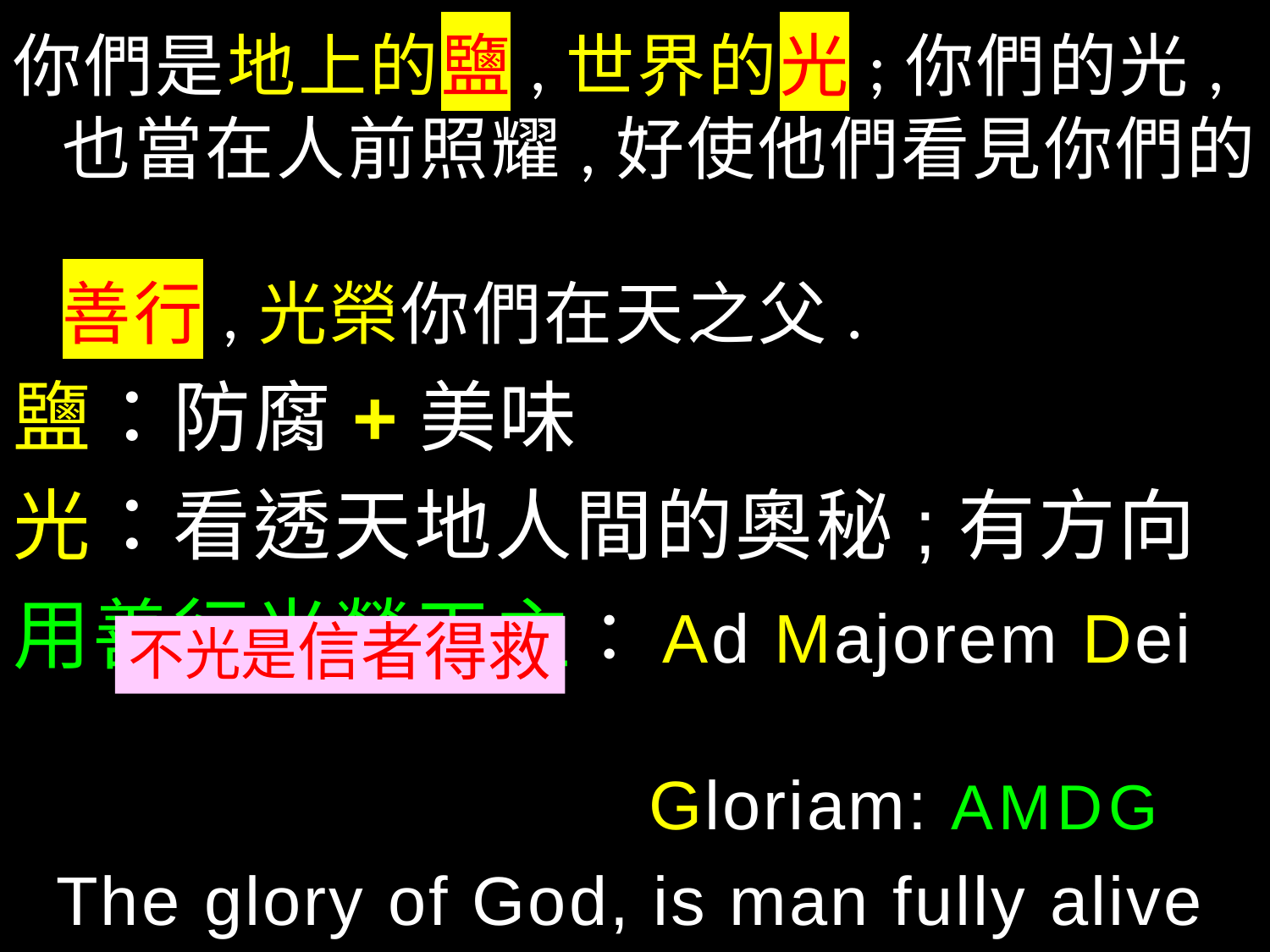

你們是地上的鹽,世界的光;你們的光,也當在人前照耀,好使他們看見你們的
善行,光榮你們在天之父.
鹽：防腐+美味
光：看透天地人間的奧秘;有方向
用善行光榮天主：Ad Majorem Dei
                           Gloriam: AMDG
  The glory of God, is man fully alive
  Gloria Dei, homo vivens (教父聖依肋內)
不光是信者得救